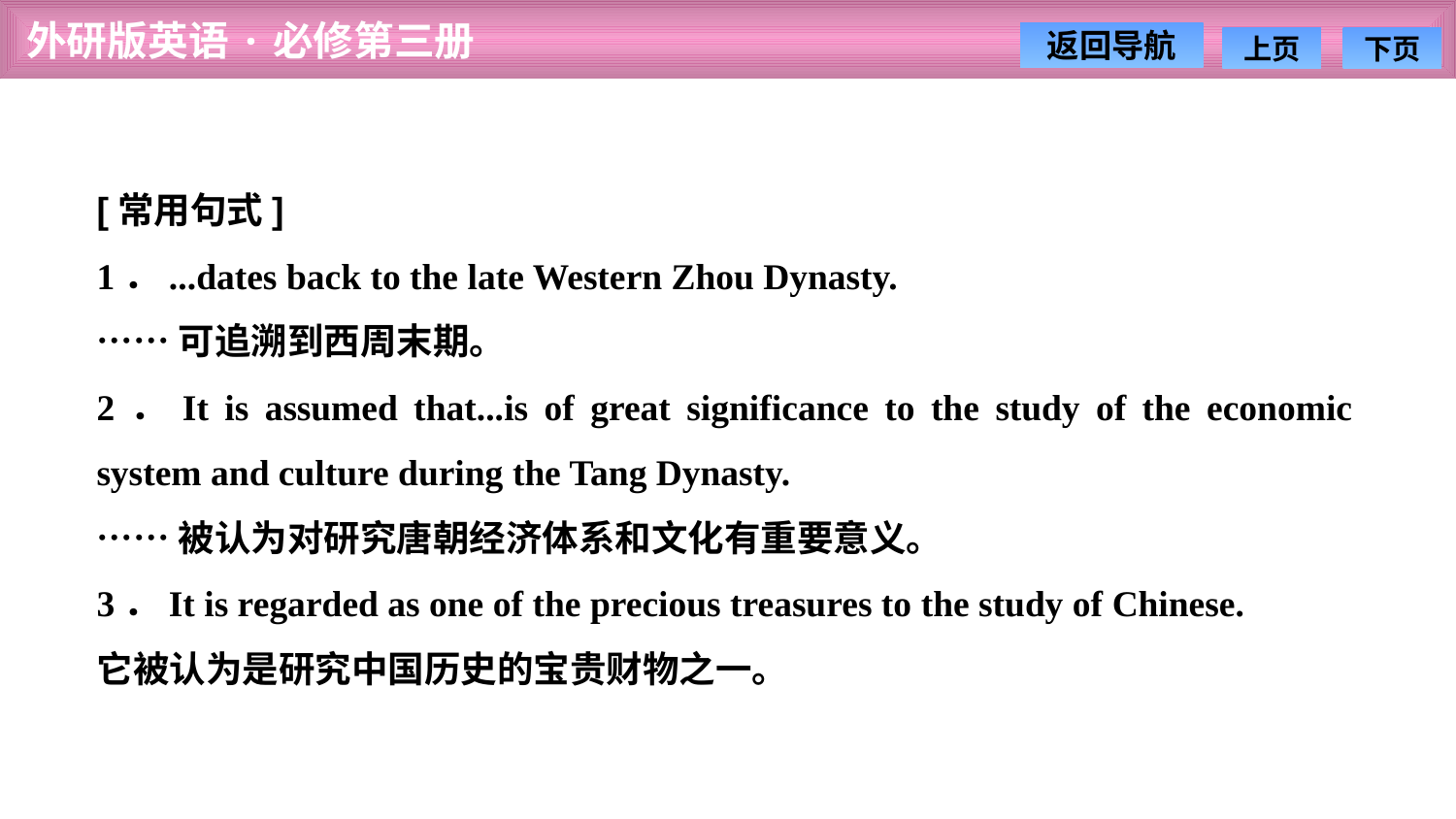

[常用句式]
1．...dates back to the late Western Zhou Dynasty.
……可追溯到西周末期。
2．It is assumed that...is of great significance to the study of the economic system and culture during the Tang Dynasty.
……被认为对研究唐朝经济体系和文化有重要意义。
3．It is regarded as one of the precious treasures to the study of Chinese.
它被认为是研究中国历史的宝贵财物之一。